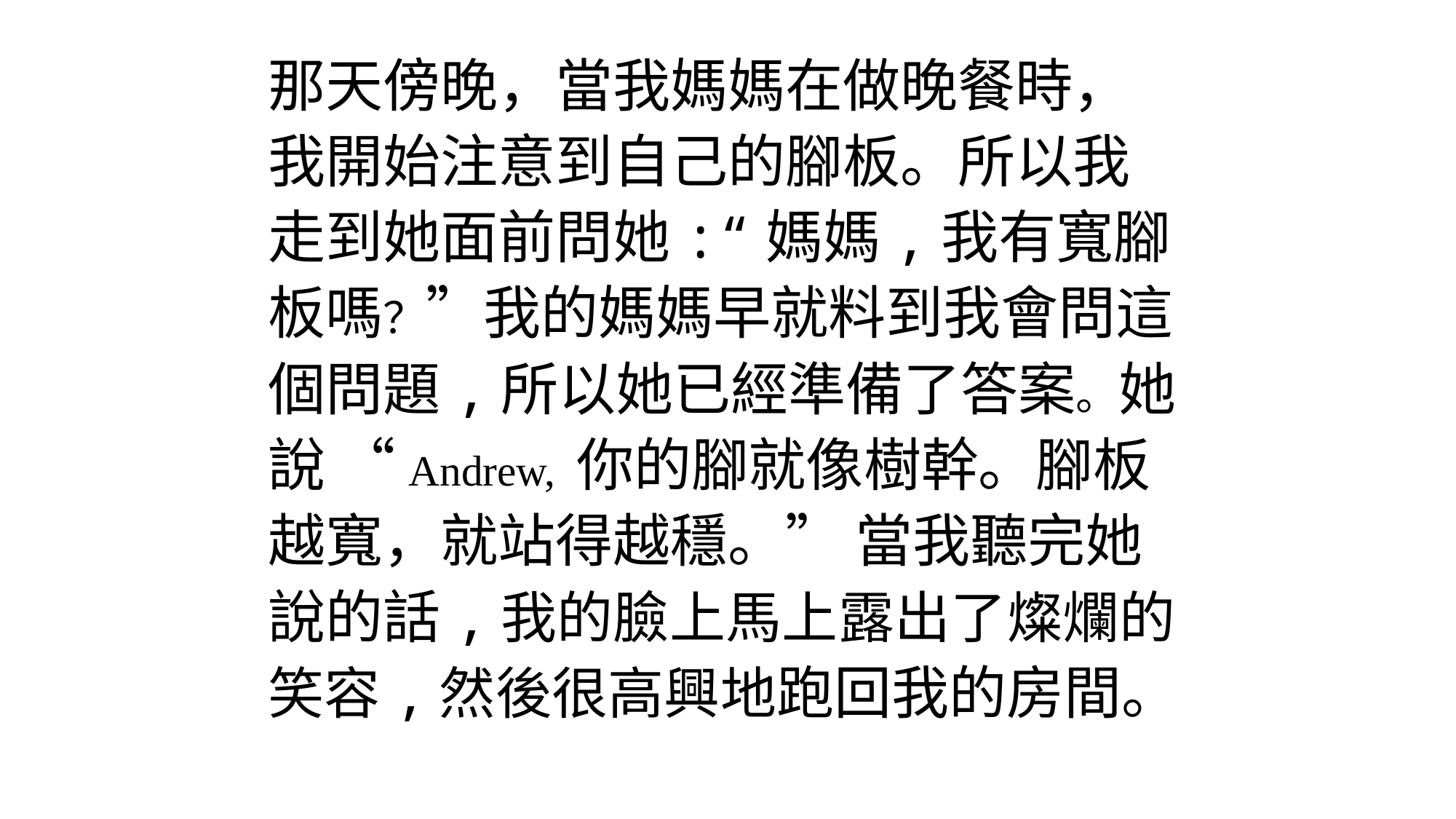

那天傍晚，當我媽媽在做晚餐時，我開始注意到自己的腳板。所以我走到她面前問她:“媽媽,我有寬腳板嗎？”我的媽媽早就料到我會問這個問題,所以她已經準備了答案。她說 “Andrew, 你的腳就像樹幹。腳板越寬，就站得越穩。” 當我聽完她說的話,我的臉上馬上露出了燦爛的笑容,然後很高興地跑回我的房間。